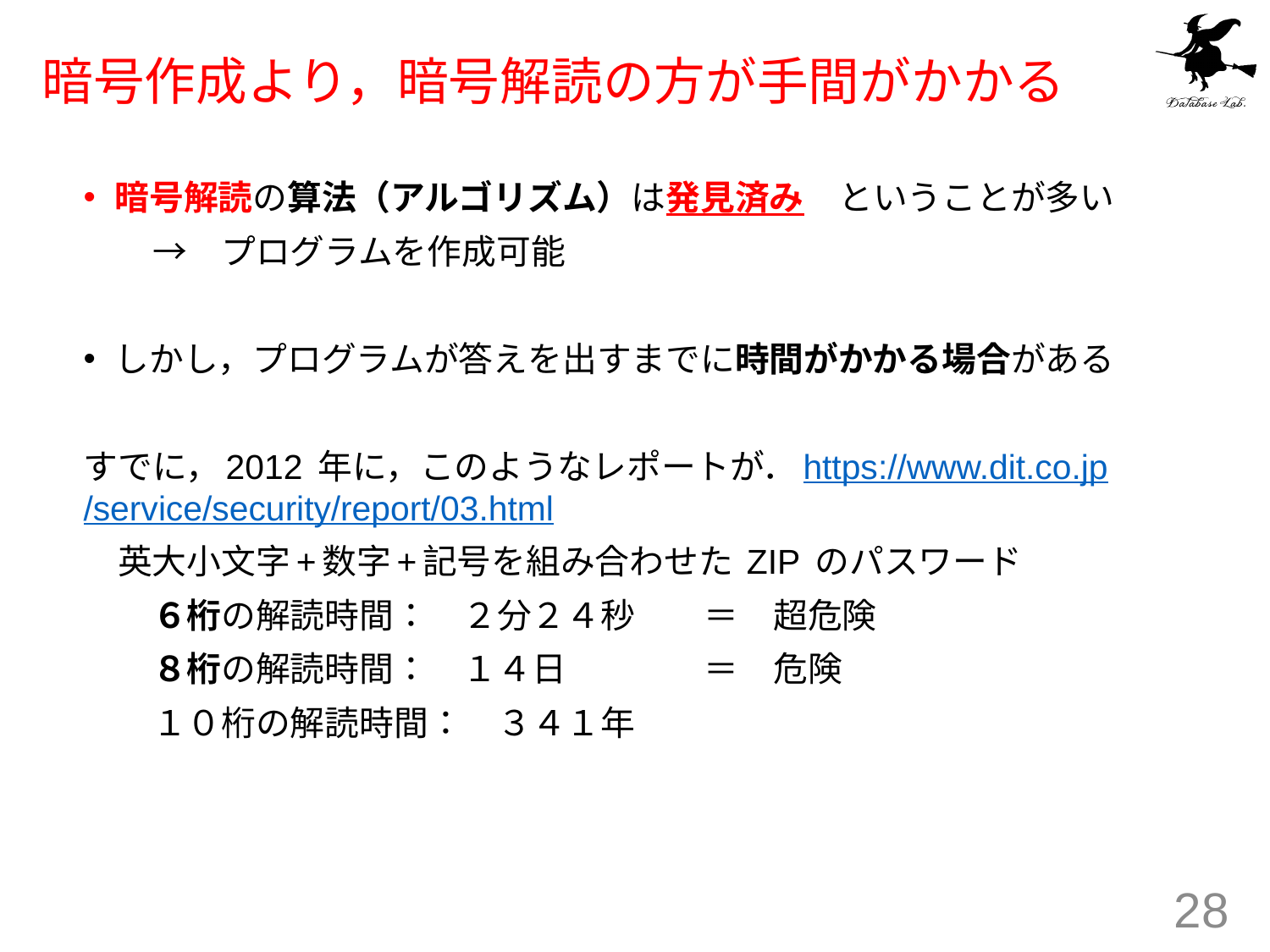

# 暗号作成より，暗号解読の方が手間がかかる
暗号解読の算法（アルゴリズム）は発見済み　ということが多い
　　→　プログラムを作成可能

しかし，プログラムが答えを出すまでに時間がかかる場合がある

すでに，2012 年に，このようなレポートが．https://www.dit.co.jp/service/security/report/03.html
　英大小文字+数字+記号を組み合わせた ZIP のパスワード
　　６桁の解読時間：　２分２４秒　　＝　超危険
　　８桁の解読時間：　１４日　　　　＝　危険
　　１０桁の解読時間：　３４１年
28